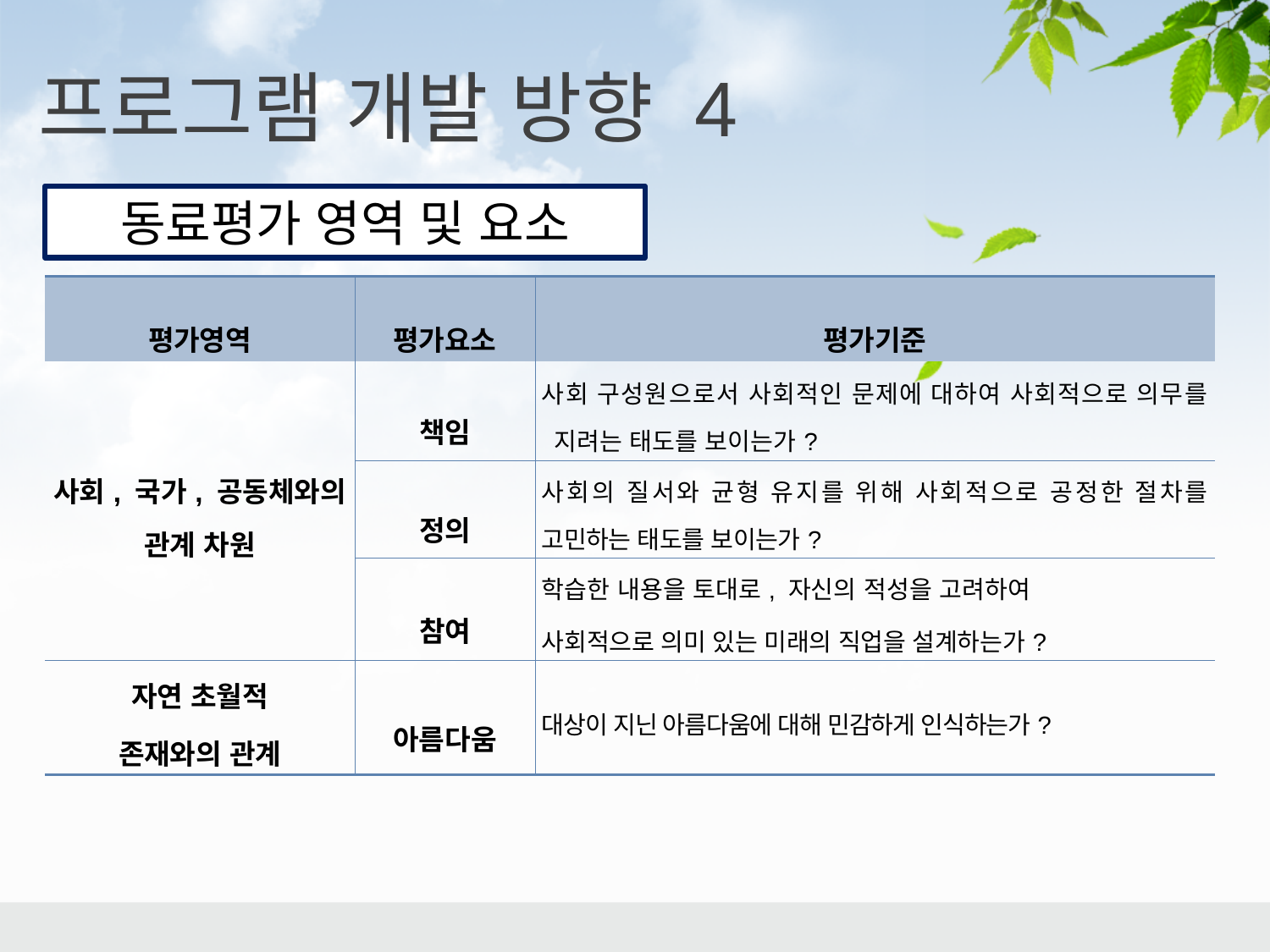

프로그램 개발 방향 4
동료평가 영역 및 요소
| 평가영역 | 평가요소 | 평가기준 |
| --- | --- | --- |
| 사회, 국가, 공동체와의 관계 차원 | 책임 | 사회 구성원으로서 사회적인 문제에 대하여 사회적으로 의무를 지려는 태도를 보이는가? |
|  | 정의 | 사회의 질서와 균형 유지를 위해 사회적으로 공정한 절차를 고민하는 태도를 보이는가? |
|  | 참여 | 학습한 내용을 토대로, 자신의 적성을 고려하여 사회적으로 의미 있는 미래의 직업을 설계하는가? |
| 자연 초월적 존재와의 관계 | 아름다움 | 대상이 지닌 아름다움에 대해 민감하게 인식하는가? |